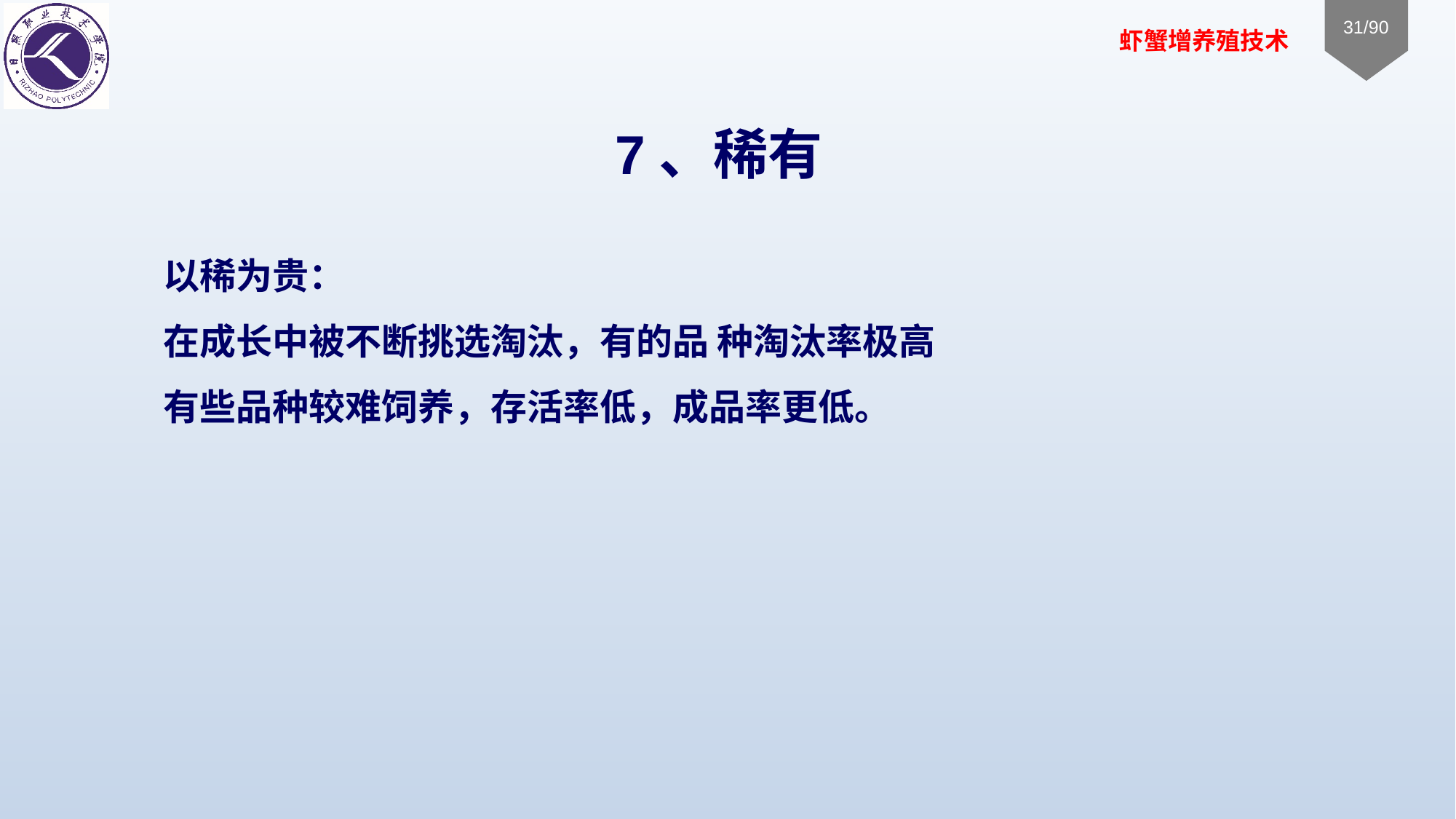

# 7、稀有
  以稀为贵：
  在成长中被不断挑选淘汰，有的品 种淘汰率极高
  有些品种较难饲养，存活率低，成品率更低。